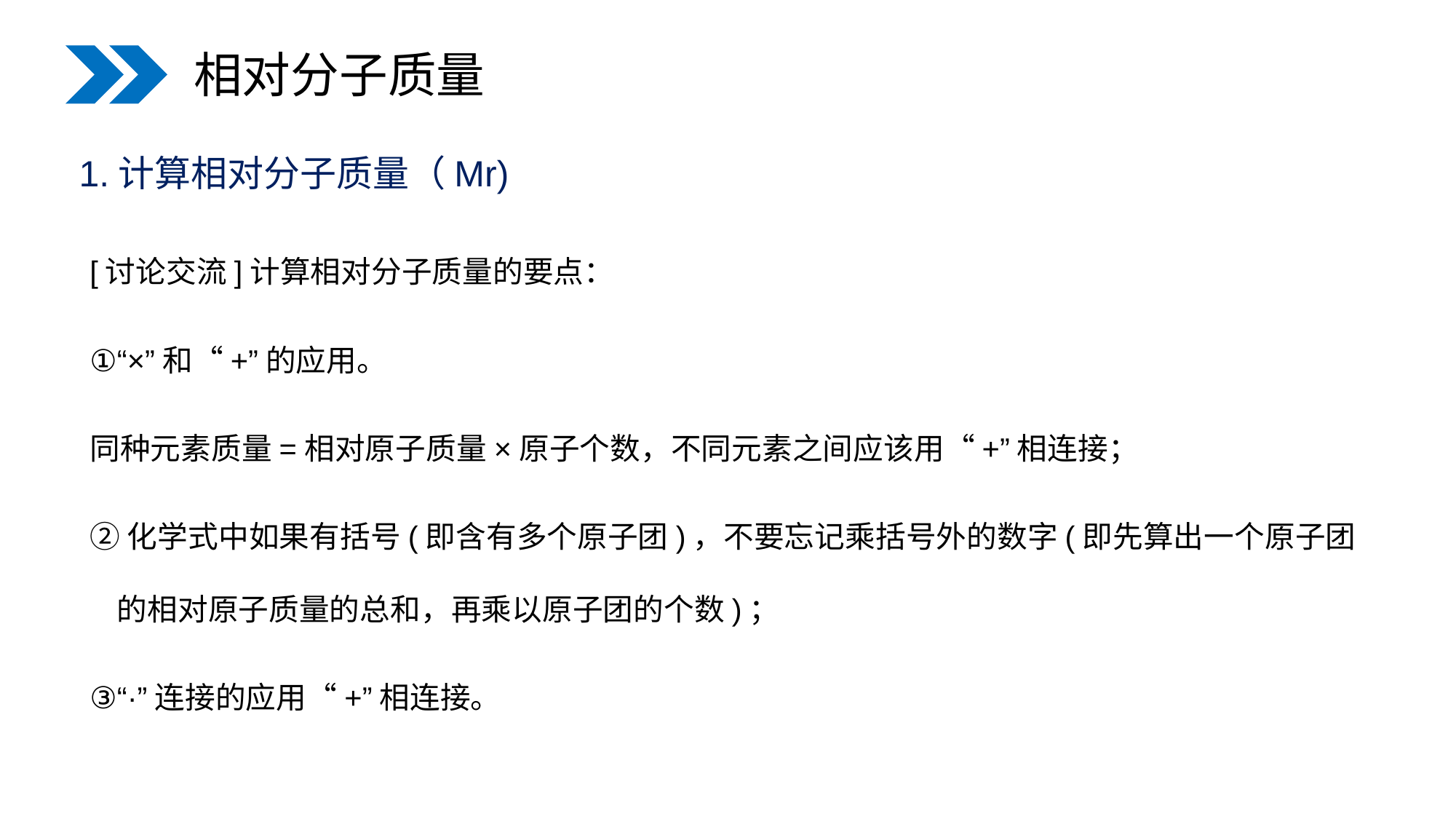

相对分子质量
1.计算相对分子质量（Mr)
[讨论交流]计算相对分子质量的要点：
①“×”和“+”的应用。
同种元素质量=相对原子质量×原子个数，不同元素之间应该用“+”相连接；
②化学式中如果有括号(即含有多个原子团)，不要忘记乘括号外的数字(即先算出一个原子团的相对原子质量的总和，再乘以原子团的个数)；
③“·”连接的应用“+”相连接。